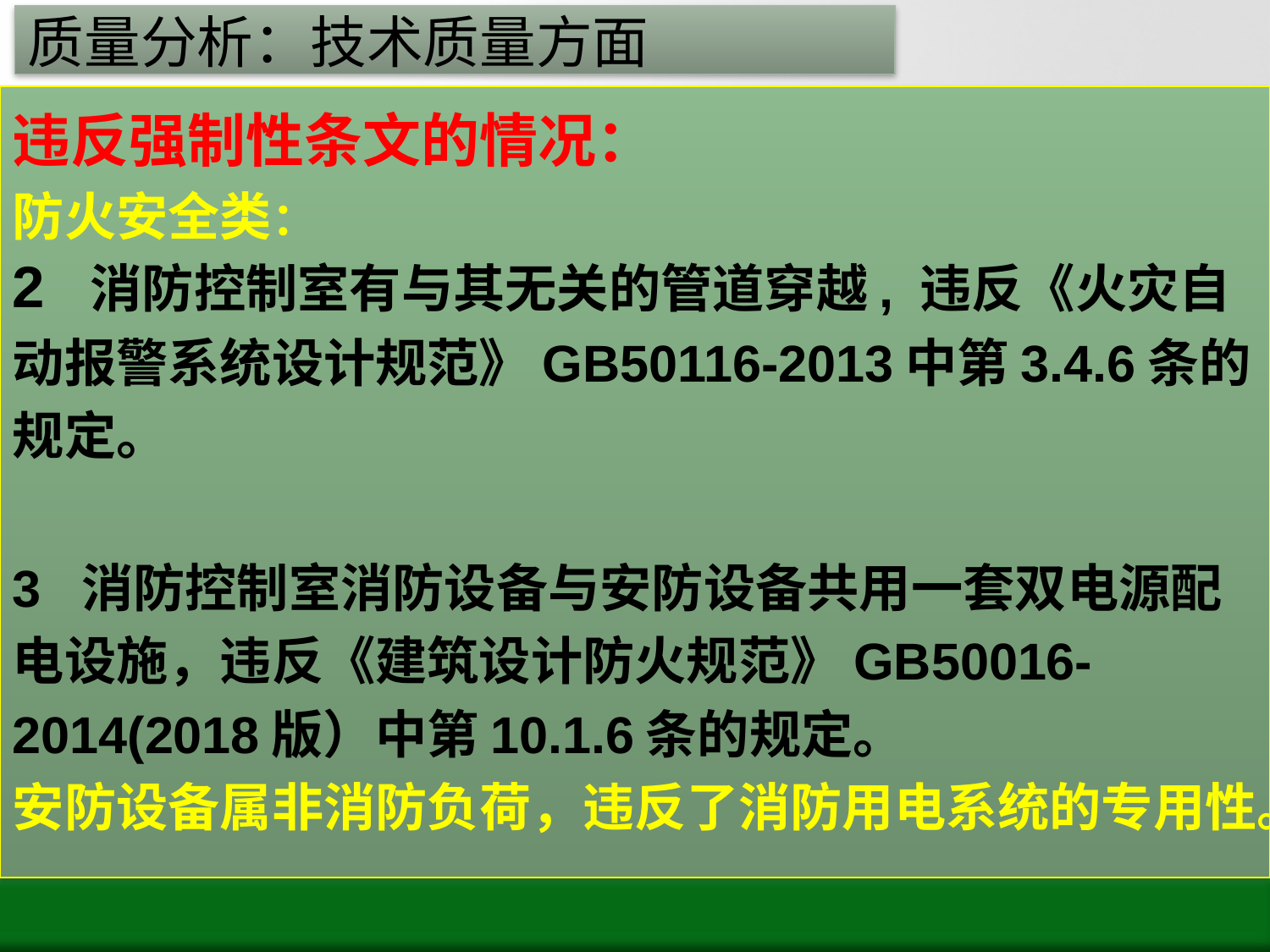

# 质量分析：技术质量方面
违反强制性条文的情况：
防火安全类：
2  消防控制室有与其无关的管道穿越, 违反《火灾自动报警系统设计规范》GB50116-2013中第3.4.6条的规定。

3  消防控制室消防设备与安防设备共用一套双电源配电设施，违反《建筑设计防火规范》GB50016-2014(2018版）中第10.1.6条的规定。
安防设备属非消防负荷，违反了消防用电系统的专用性。